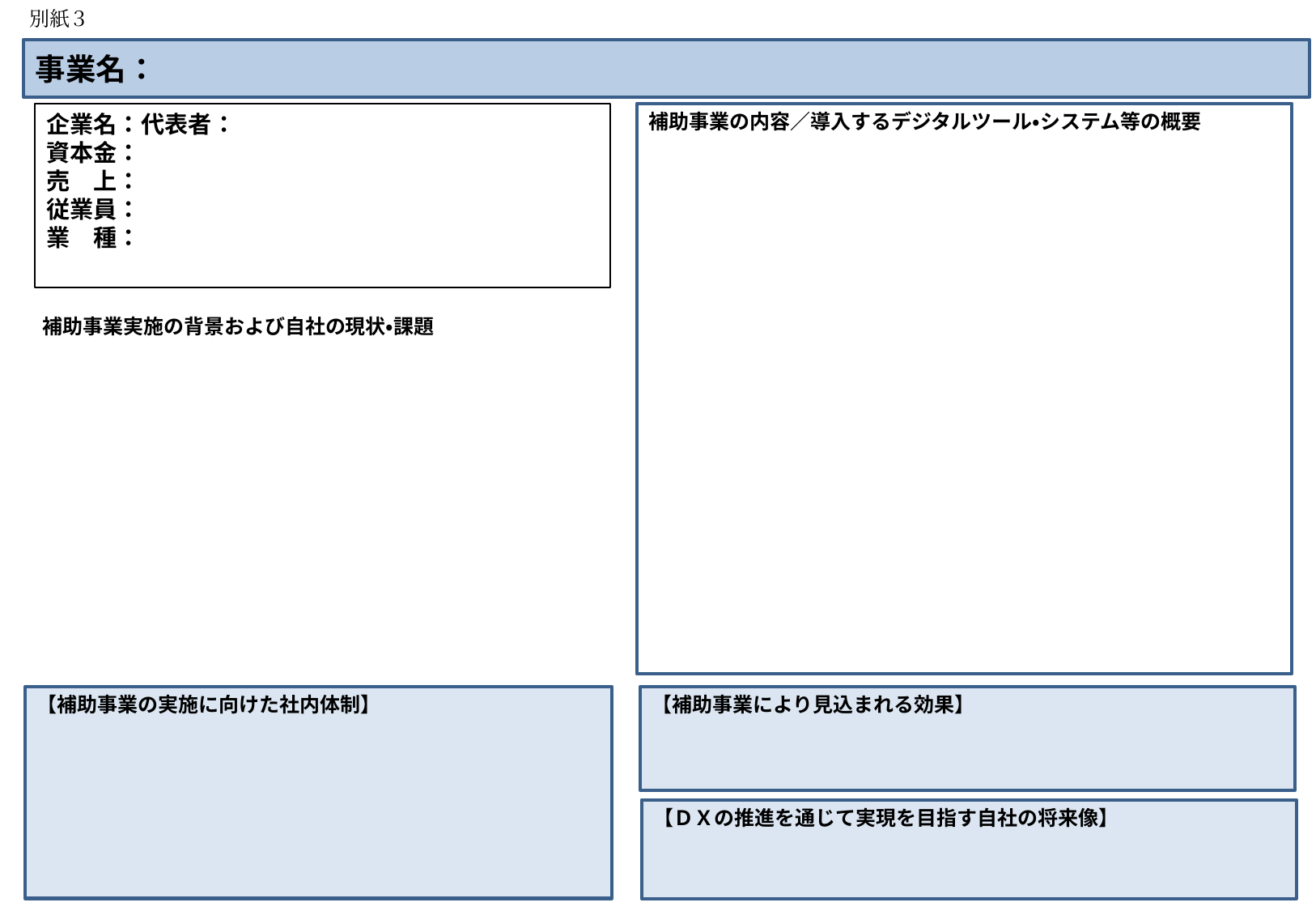

別紙３
事業名：
企業名：代表者：
資本金：
売　上：
従業員：
業　種：

補助事業の内容／導入するデジタルツール・システム等の概要

補助事業実施の背景および自社の現状・課題

【補助事業の実施に向けた社内体制】

【補助事業により見込まれる効果】

【ＤＸの推進を通じて実現を目指す自社の将来像】